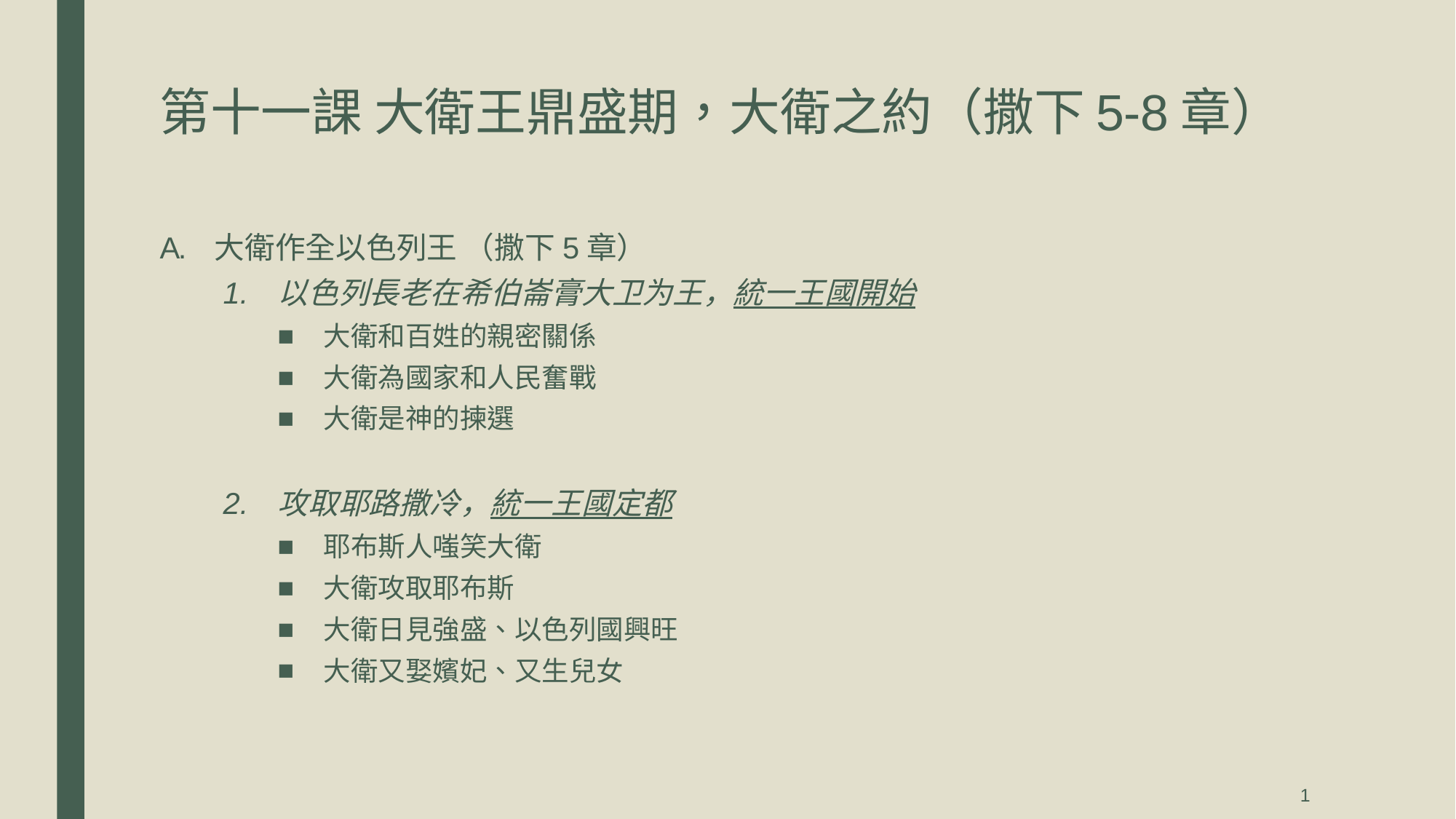

# 第十一課 大衛王鼎盛期，大衛之約（撒下5-8章）
大衛作全以色列王 （撒下5章）
以色列長老在希伯崙膏大卫为王，統一王國開始
大衛和百姓的親密關係
大衛為國家和人民奮戰
大衛是神的揀選

攻取耶路撒冷，統一王國定都
耶布斯人嗤笑大衛
大衛攻取耶布斯
大衛日見強盛、以色列國興旺
大衛又娶嬪妃、又生兒女

1